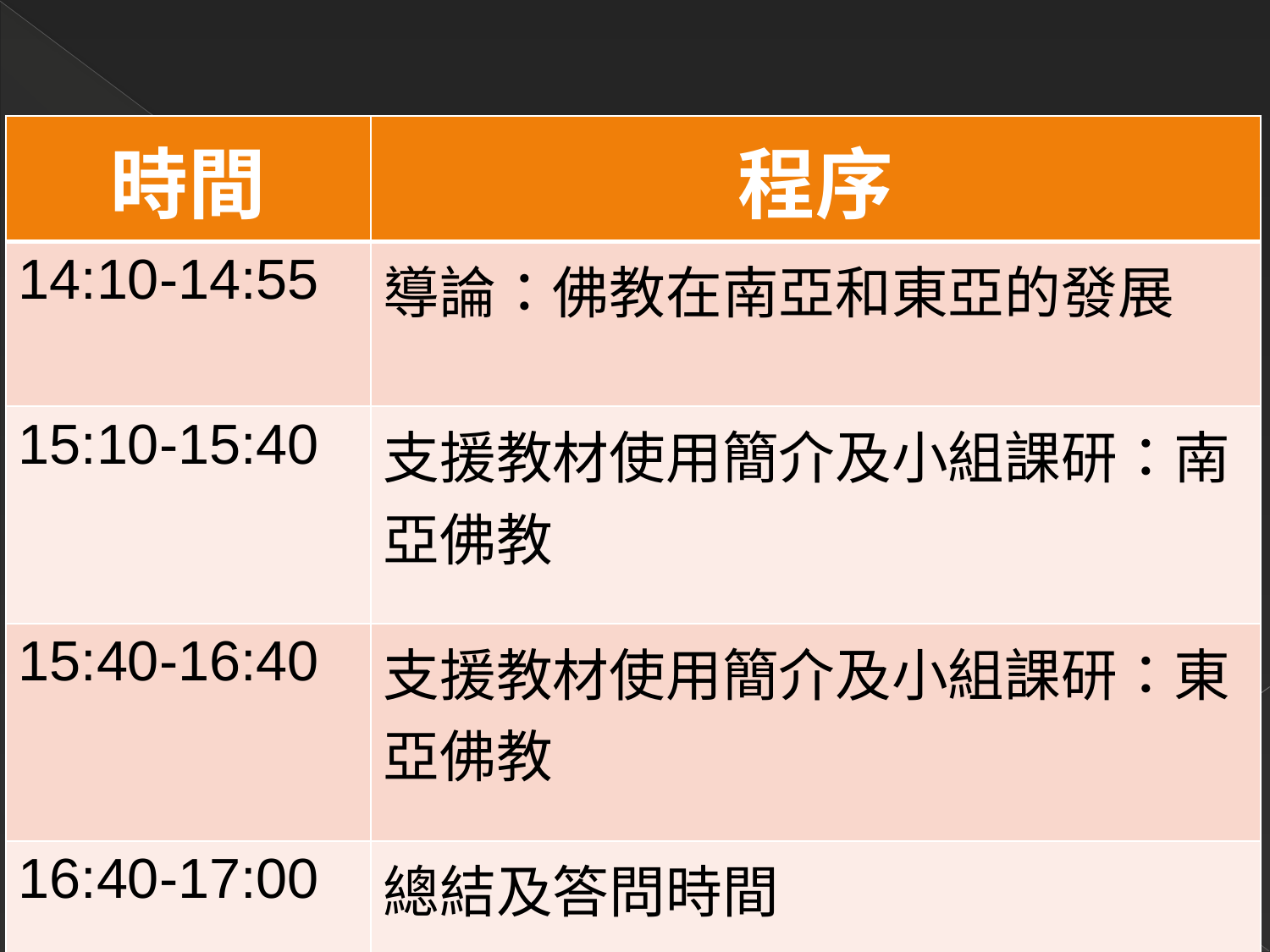

| 時間 | 程序 |
| --- | --- |
| 14:10-14:55 | 導論：佛教在南亞和東亞的發展 |
| 15:10-15:40 | 支援教材使用簡介及小組課研：南亞佛教 |
| 15:40-16:40 | 支援教材使用簡介及小組課研：東亞佛教 |
| 16:40-17:00 | 總結及答問時間 |